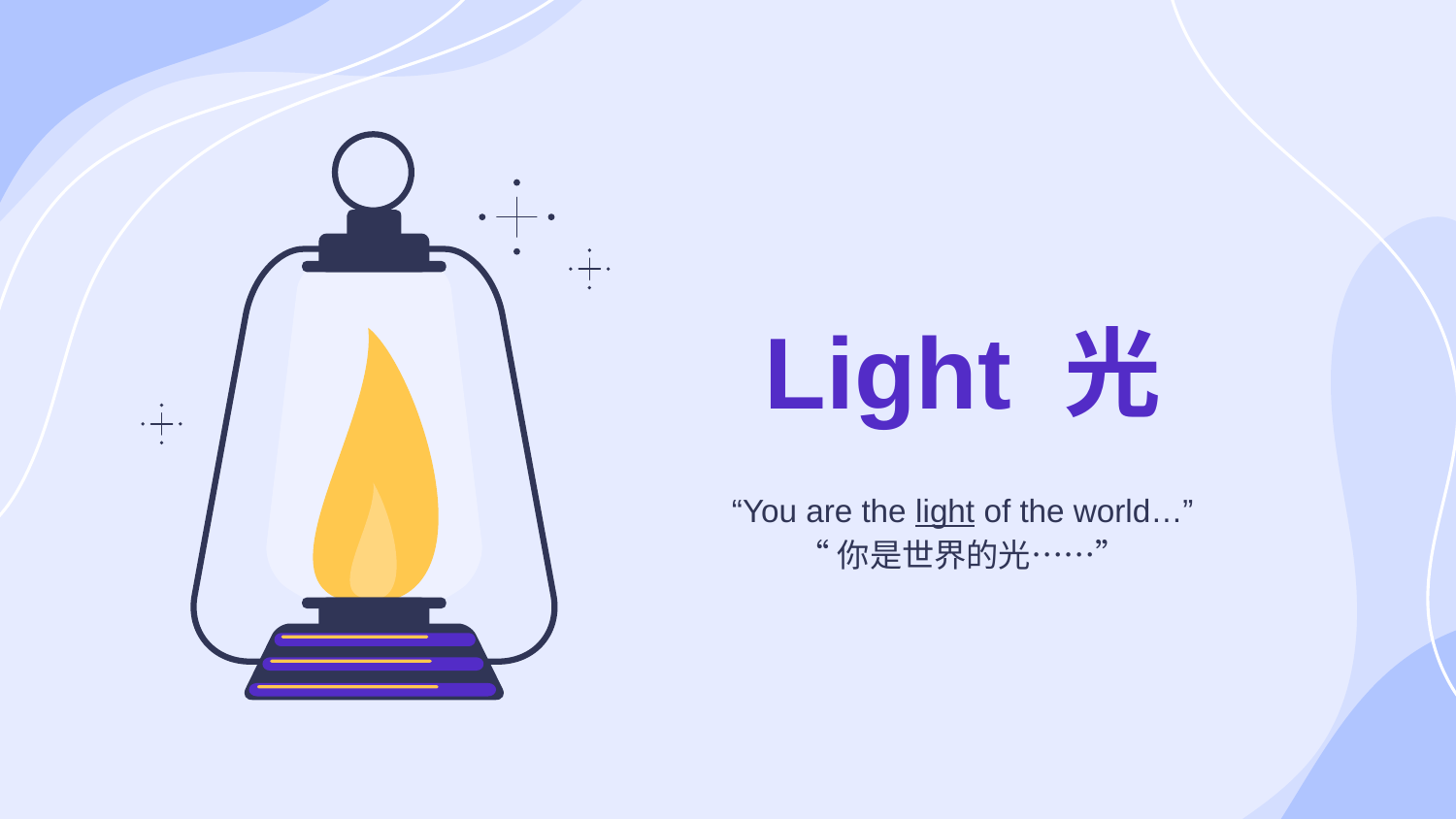

# Light 光

“You are the light of the world…”
“你是世界的光……”